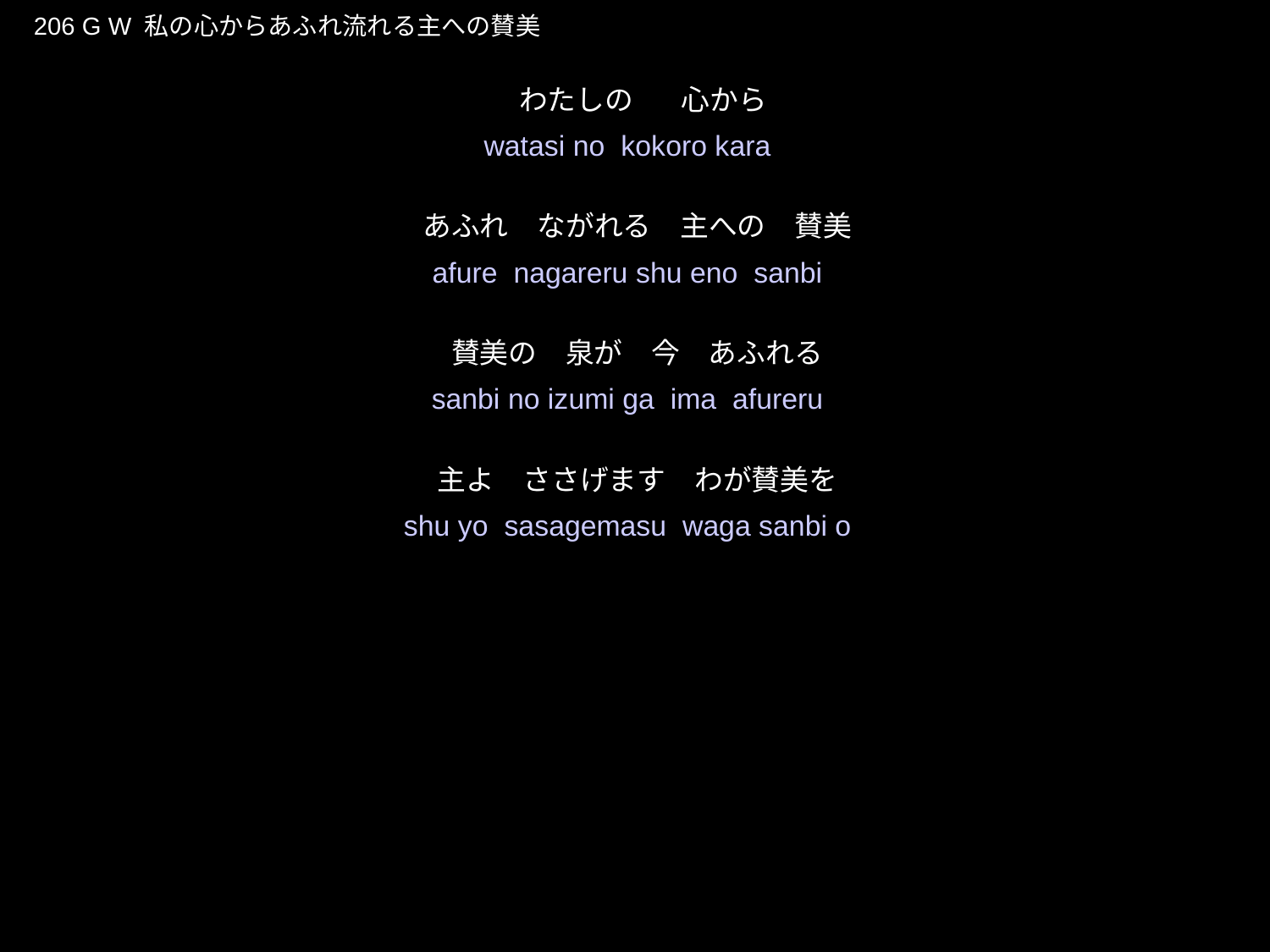

わたしのこころからあふれながれるしゅへのさんび
★W
206 G W 私の心からあふれ流れる主への賛美
 わたしの　   心から
あふれ　ながれる　主への　賛美
賛美の　泉が　今　あふれる
主よ　ささげます　わが賛美を
★３
watasi no  kokoro kara
afure  nagareru shu eno  sanbi
sanbi no izumi ga  ima  afureru
shu yo  sasagemasu  waga sanbi o